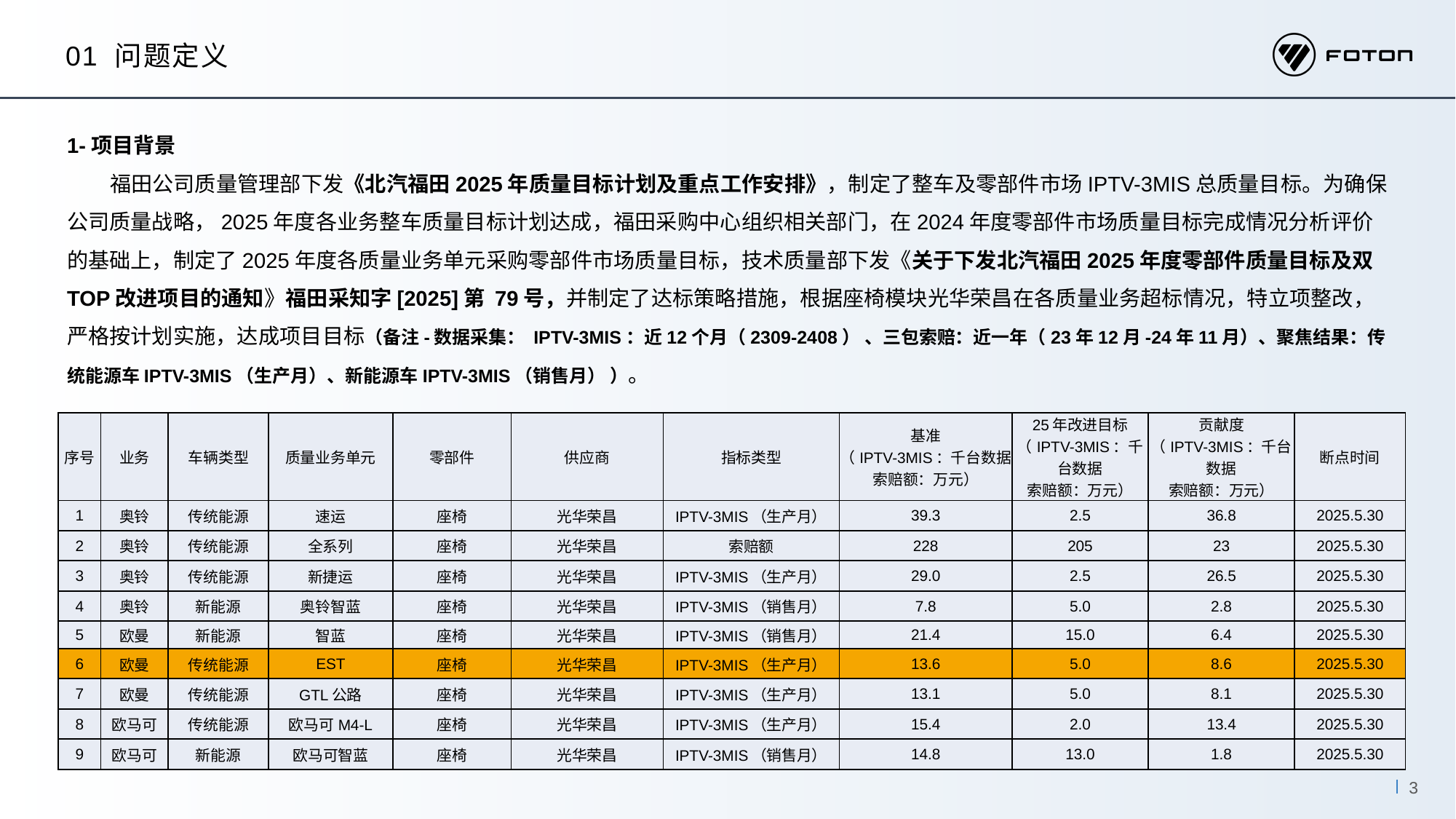

01 问题定义
1-项目背景
        福田公司质量管理部下发《北汽福田2025年质量目标计划及重点工作安排》，制定了整车及零部件市场IPTV-3MIS总质量目标。为确保公司质量战略，2025年度各业务整车质量目标计划达成，福田采购中心组织相关部门，在2024年度零部件市场质量目标完成情况分析评价的基础上，制定了2025年度各质量业务单元采购零部件市场质量目标，技术质量部下发《关于下发北汽福田2025年度零部件质量目标及双TOP改进项目的通知》福田采知字[2025]第 79号，并制定了达标策略措施，根据座椅模块光华荣昌在各质量业务超标情况，特立项整改， 严格按计划实施，达成项目目标（备注-数据采集： IPTV-3MIS：近12个月（2309-2408） 、三包索赔：近一年（23年12月-24年11月）、聚焦结果：传统能源车IPTV-3MIS（生产月）、新能源车IPTV-3MIS（销售月） ）。

| 序号 | 业务 | 车辆类型 | 质量业务单元 | 零部件 | 供应商 | 指标类型 | 基准 （IPTV-3MIS：千台数据 索赔额：万元） | 25年改进目标 （IPTV-3MIS：千台数据 索赔额：万元） | 贡献度 （IPTV-3MIS：千台数据 索赔额：万元） | 断点时间 |
| --- | --- | --- | --- | --- | --- | --- | --- | --- | --- | --- |
| 1 | 奥铃 | 传统能源 | 速运 | 座椅 | 光华荣昌 | IPTV-3MIS（生产月） | 39.3 | 2.5 | 36.8 | 2025.5.30 |
| 2 | 奥铃 | 传统能源 | 全系列 | 座椅 | 光华荣昌 | 索赔额 | 228 | 205 | 23 | 2025.5.30 |
| 3 | 奥铃 | 传统能源 | 新捷运 | 座椅 | 光华荣昌 | IPTV-3MIS（生产月） | 29.0 | 2.5 | 26.5 | 2025.5.30 |
| 4 | 奥铃 | 新能源 | 奥铃智蓝 | 座椅 | 光华荣昌 | IPTV-3MIS（销售月） | 7.8 | 5.0 | 2.8 | 2025.5.30 |
| 5 | 欧曼 | 新能源 | 智蓝 | 座椅 | 光华荣昌 | IPTV-3MIS（销售月） | 21.4 | 15.0 | 6.4 | 2025.5.30 |
| 6 | 欧曼 | 传统能源 | EST | 座椅 | 光华荣昌 | IPTV-3MIS（生产月） | 13.6 | 5.0 | 8.6 | 2025.5.30 |
| 7 | 欧曼 | 传统能源 | GTL公路 | 座椅 | 光华荣昌 | IPTV-3MIS（生产月） | 13.1 | 5.0 | 8.1 | 2025.5.30 |
| 8 | 欧马可 | 传统能源 | 欧马可M4-L | 座椅 | 光华荣昌 | IPTV-3MIS（生产月） | 15.4 | 2.0 | 13.4 | 2025.5.30 |
| 9 | 欧马可 | 新能源 | 欧马可智蓝 | 座椅 | 光华荣昌 | IPTV-3MIS（销售月） | 14.8 | 13.0 | 1.8 | 2025.5.30 |